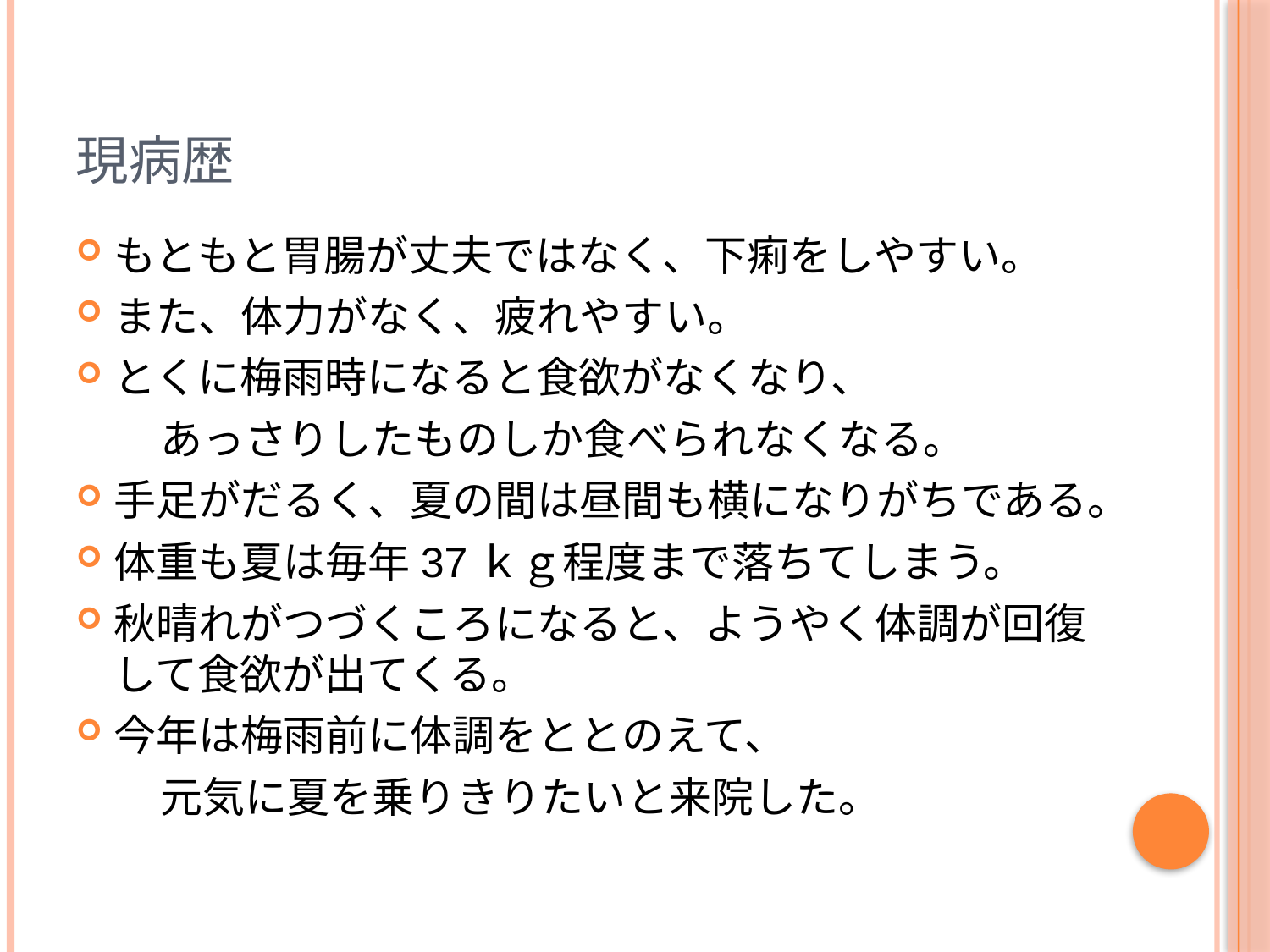

# 現病歴
もともと胃腸が丈夫ではなく、下痢をしやすい。
また、体力がなく、疲れやすい。
とくに梅雨時になると食欲がなくなり、
　　あっさりしたものしか食べられなくなる。
手足がだるく、夏の間は昼間も横になりがちである。
体重も夏は毎年37ｋｇ程度まで落ちてしまう。
秋晴れがつづくころになると、ようやく体調が回復して食欲が出てくる。
今年は梅雨前に体調をととのえて、
　　元気に夏を乗りきりたいと来院した。